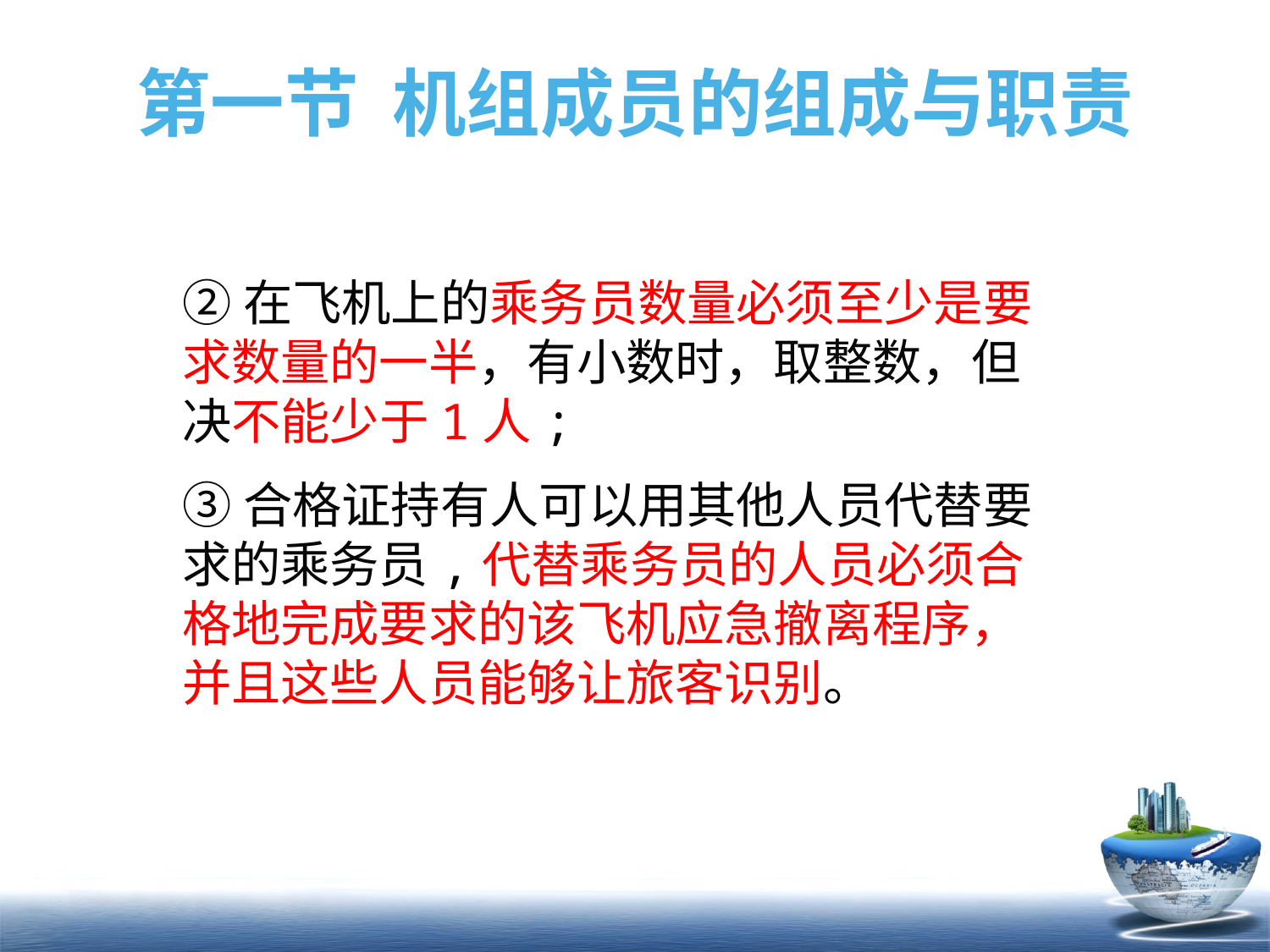

# 第一节  机组成员的组成与职责
②在飞机上的乘务员数量必须至少是要求数量的一半，有小数时，取整数，但决不能少于1人;
③合格证持有人可以用其他人员代替要求的乘务员,代替乘务员的人员必须合格地完成要求的该飞机应急撤离程序，并且这些人员能够让旅客识别。